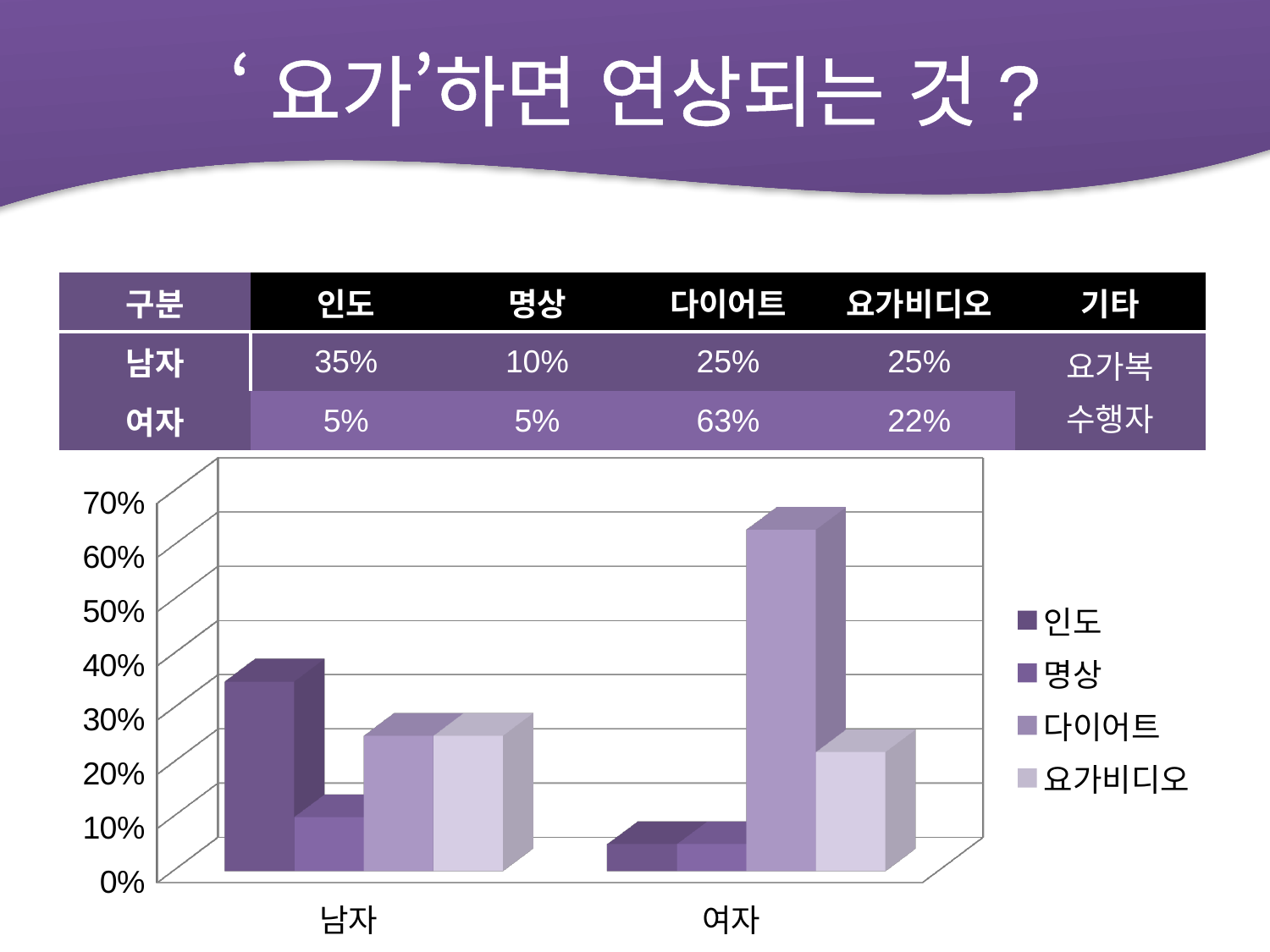

# ‘요가’하면 연상되는 것?
| 구분 | 인도 | 명상 | 다이어트 | 요가비디오 | 기타 |
| --- | --- | --- | --- | --- | --- |
| 남자 | 35% | 10% | 25% | 25% | 요가복 수행자 |
| 여자 | 5% | 5% | 63% | 22% |  |

[unsupported chart]